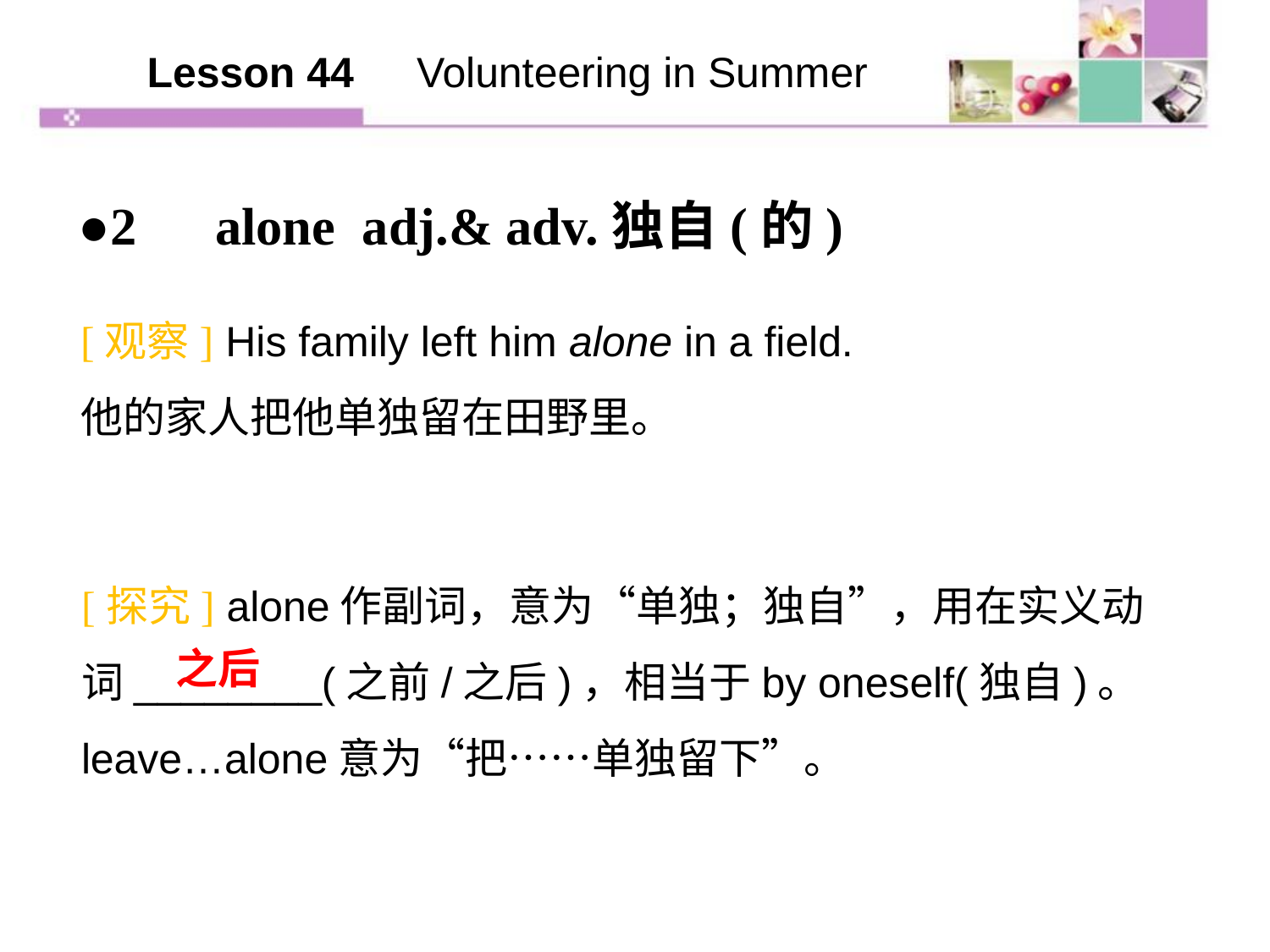

Lesson 44　Volunteering in Summer
●2　alone  adj.& adv.独自(的)
[观察] His family left him alone in a field.
他的家人把他单独留在田野里。

[探究] alone作副词，意为“单独；独自”，用在实义动词________(之前/之后)，相当于by oneself(独自)。leave…alone意为“把……单独留下”。
之后